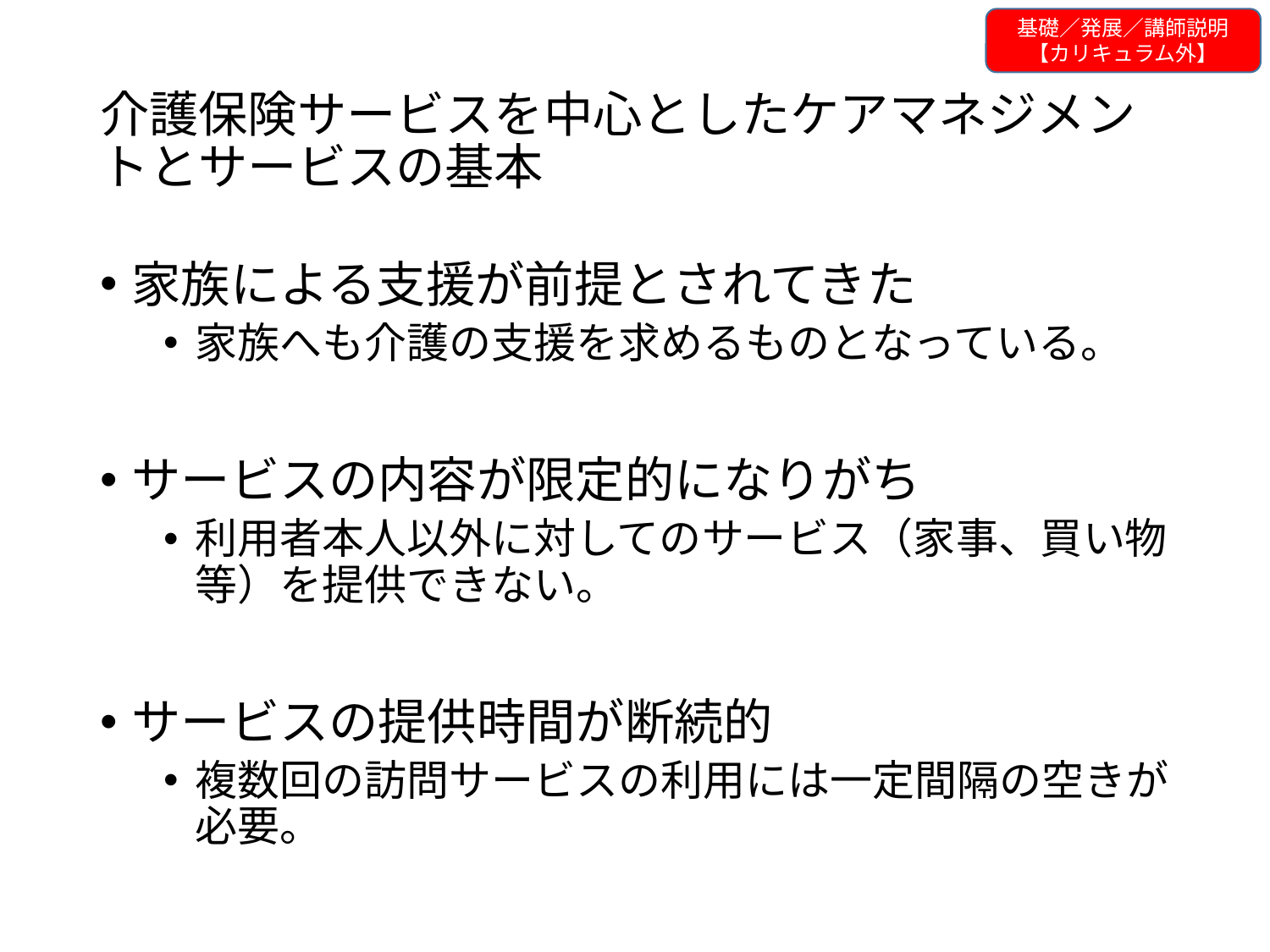

基礎／発展／講師説明
【カリキュラム外】
# 介護保険サービスを中心としたケアマネジメントとサービスの基本
家族による支援が前提とされてきた
家族へも介護の支援を求めるものとなっている。

サービスの内容が限定的になりがち
利用者本人以外に対してのサービス（家事、買い物等）を提供できない。

サービスの提供時間が断続的
複数回の訪問サービスの利用には一定間隔の空きが必要。